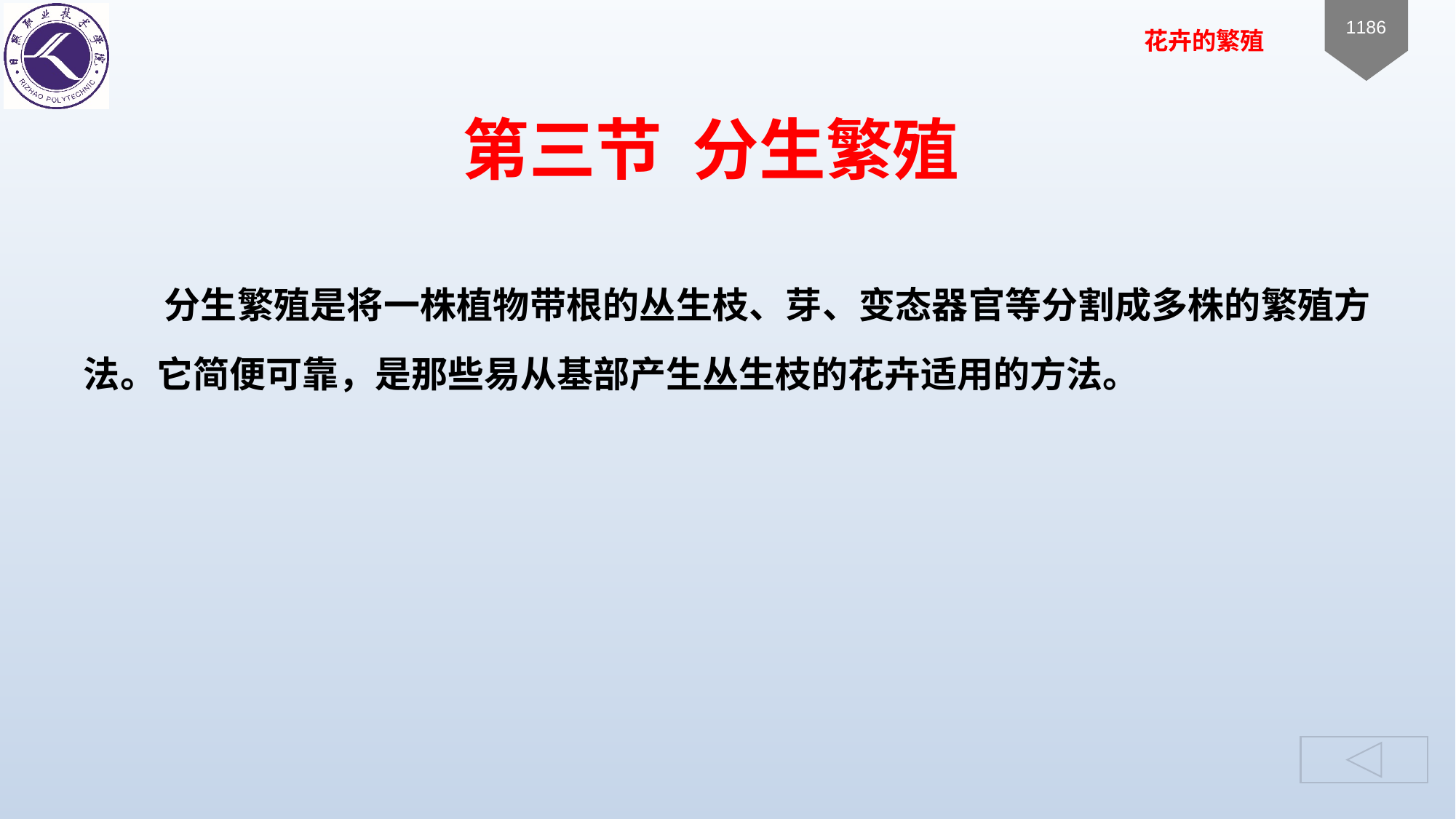

# 第三节  分生繁殖
 分生繁殖是将一株植物带根的丛生枝、芽、变态器官等分割成多株的繁殖方法。它简便可靠，是那些易从基部产生丛生枝的花卉适用的方法。